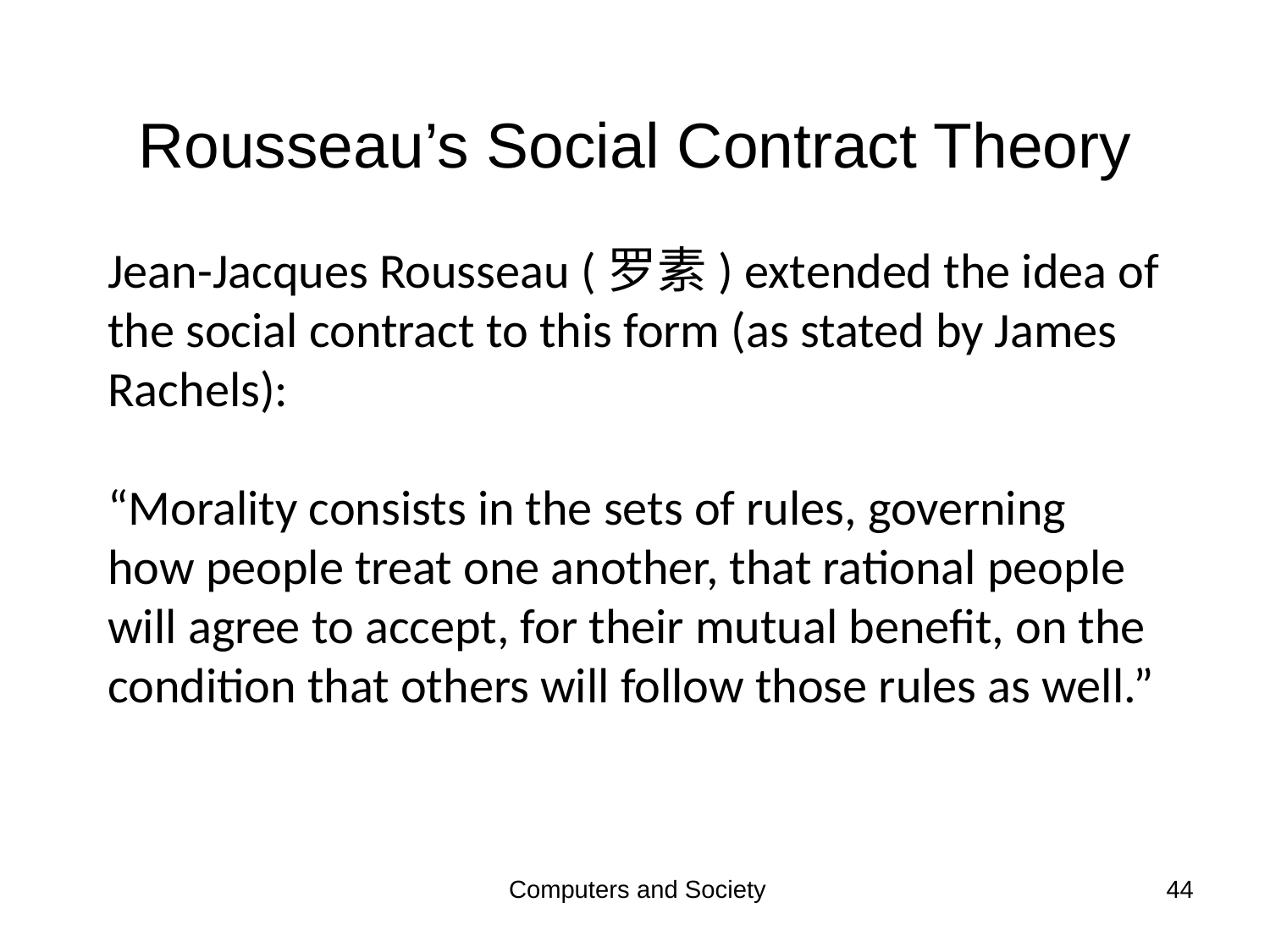

# Rousseau’s Social Contract Theory
Jean-Jacques Rousseau (罗素) extended the idea of the social contract to this form (as stated by James Rachels):

“Morality consists in the sets of rules, governing how people treat one another, that rational people will agree to accept, for their mutual benefit, on the condition that others will follow those rules as well.”
Computers and Society
44